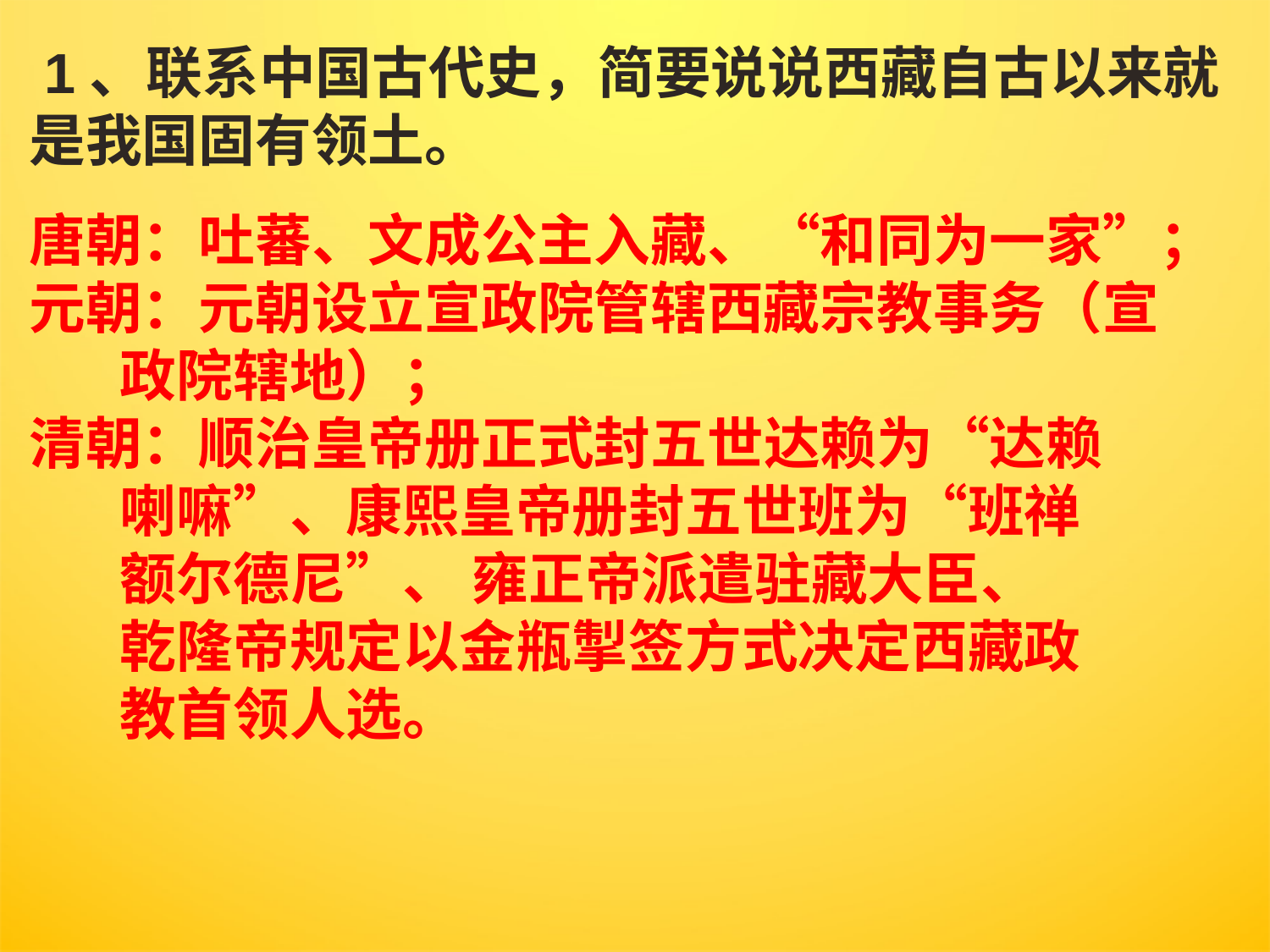

1、联系中国古代史，简要说说西藏自古以来就是我国固有领土。

唐朝：吐蕃、文成公主入藏、“和同为一家”；
元朝：元朝设立宣政院管辖西藏宗教事务（宣
      政院辖地）；
清朝：顺治皇帝册正式封五世达赖为“达赖
      喇嘛”、康熙皇帝册封五世班为“班禅
      额尔德尼”、 雍正帝派遣驻藏大臣、
      乾隆帝规定以金瓶掣签方式决定西藏政
      教首领人选。